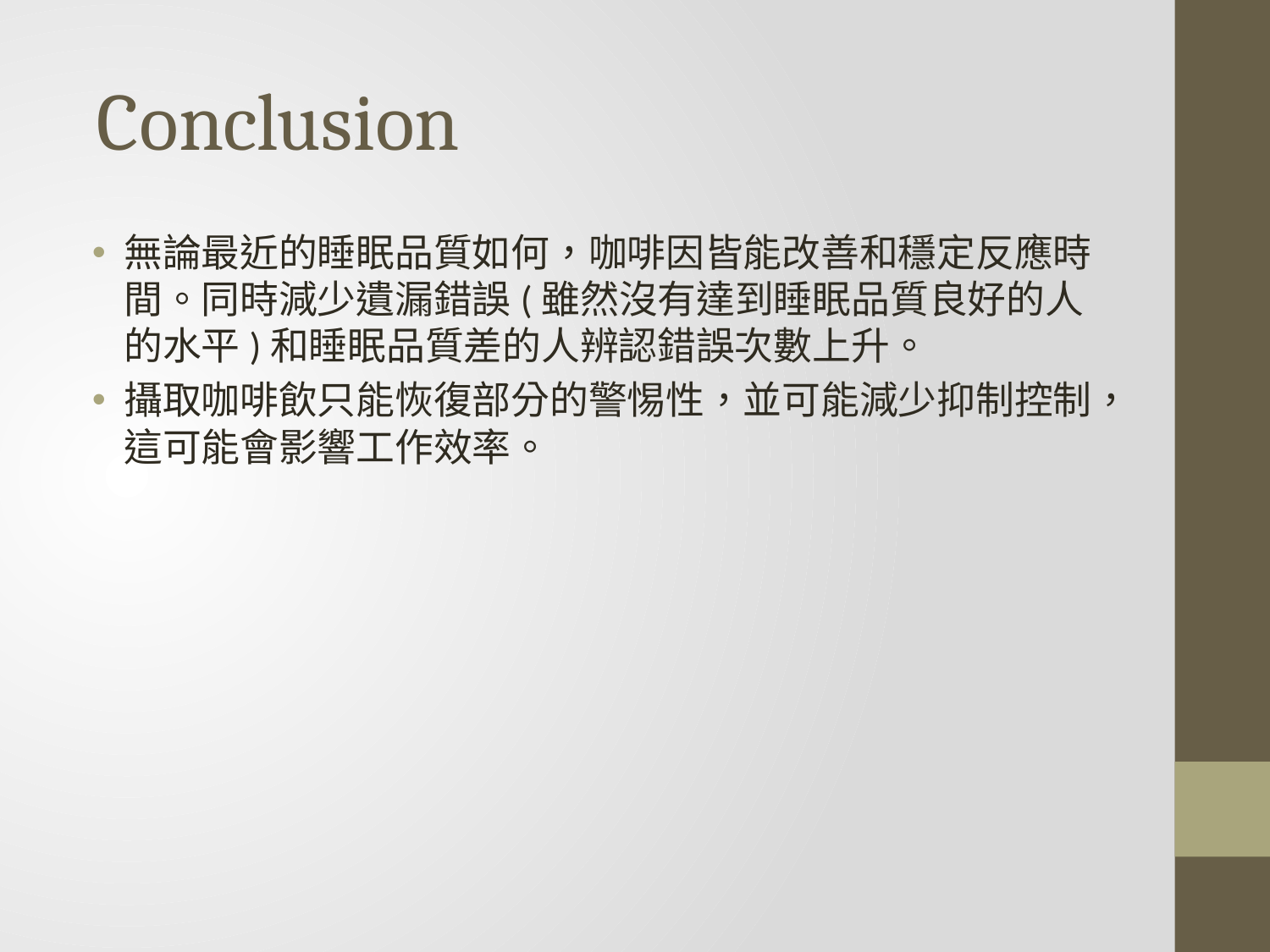

# Conclusion
無論最近的睡眠品質如何，咖啡因皆能改善和穩定反應時間。同時減少遺漏錯誤(雖然沒有達到睡眠品質良好的人的水平)和睡眠品質差的人辨認錯誤次數上升。
攝取咖啡飲只能恢復部分的警惕性，並可能減少抑制控制，這可能會影響工作效率。